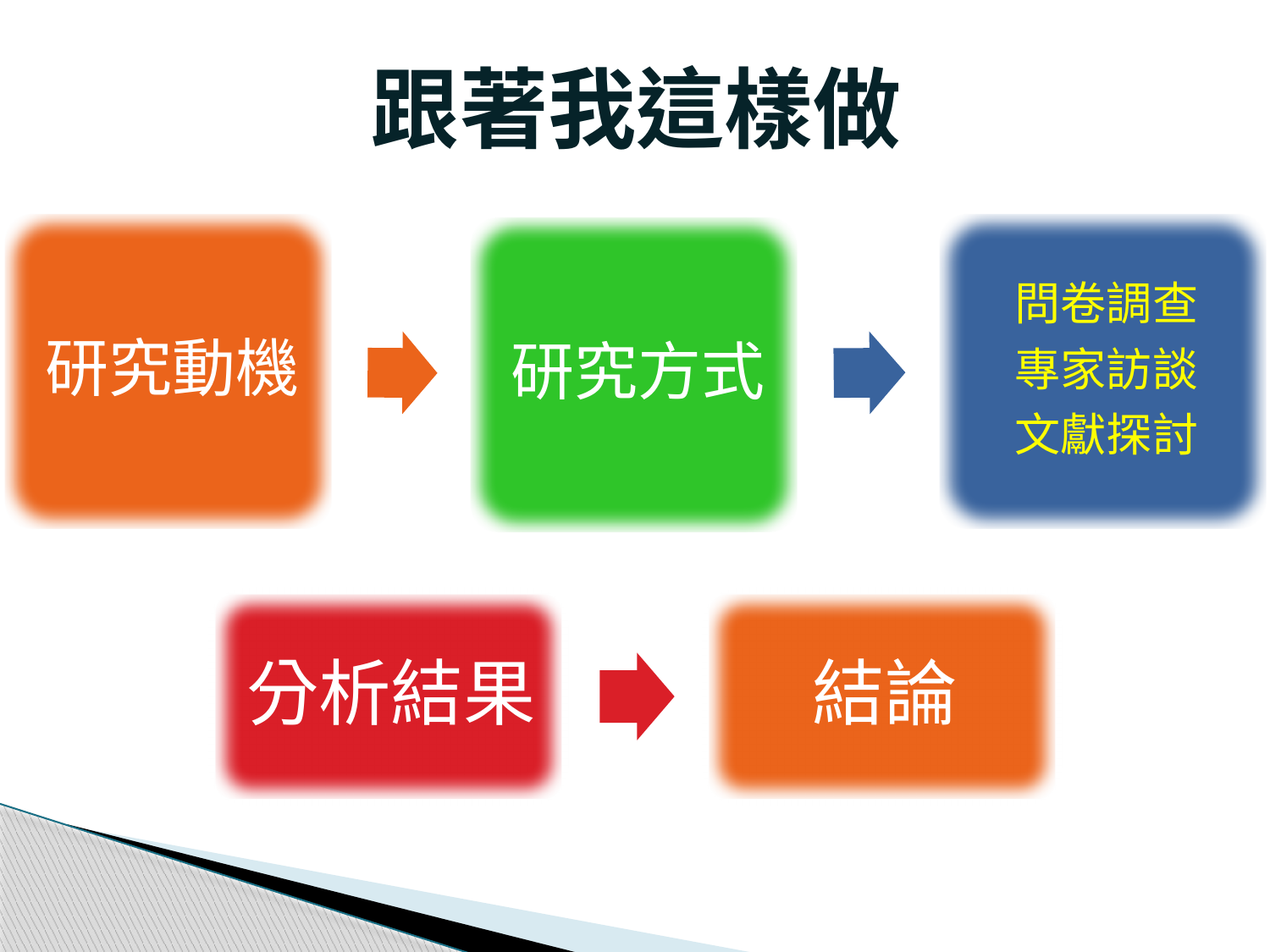

# 跟著我這樣做
研究動機

研究方式

問卷調查
專家訪談
文獻探討

分析結果

結論